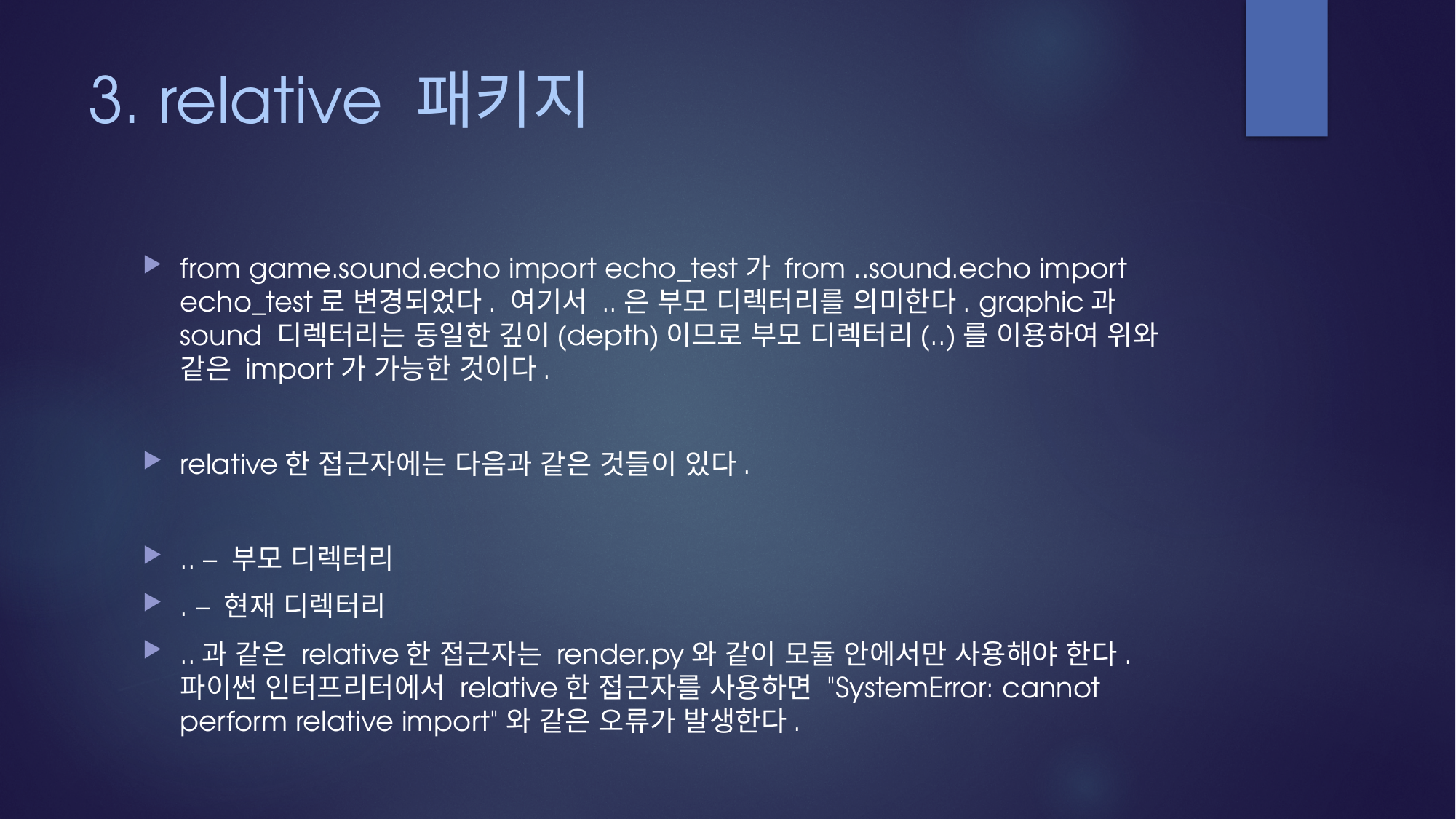

# 3. relative 패키지
from game.sound.echo import echo_test가 from ..sound.echo import echo_test로 변경되었다. 여기서 ..은 부모 디렉터리를 의미한다. graphic과 sound 디렉터리는 동일한 깊이(depth)이므로 부모 디렉터리(..)를 이용하여 위와 같은 import가 가능한 것이다.

relative한 접근자에는 다음과 같은 것들이 있다.

.. – 부모 디렉터리
. – 현재 디렉터리
..과 같은 relative한 접근자는 render.py와 같이 모듈 안에서만 사용해야 한다. 파이썬 인터프리터에서 relative한 접근자를 사용하면 "SystemError: cannot perform relative import"와 같은 오류가 발생한다.